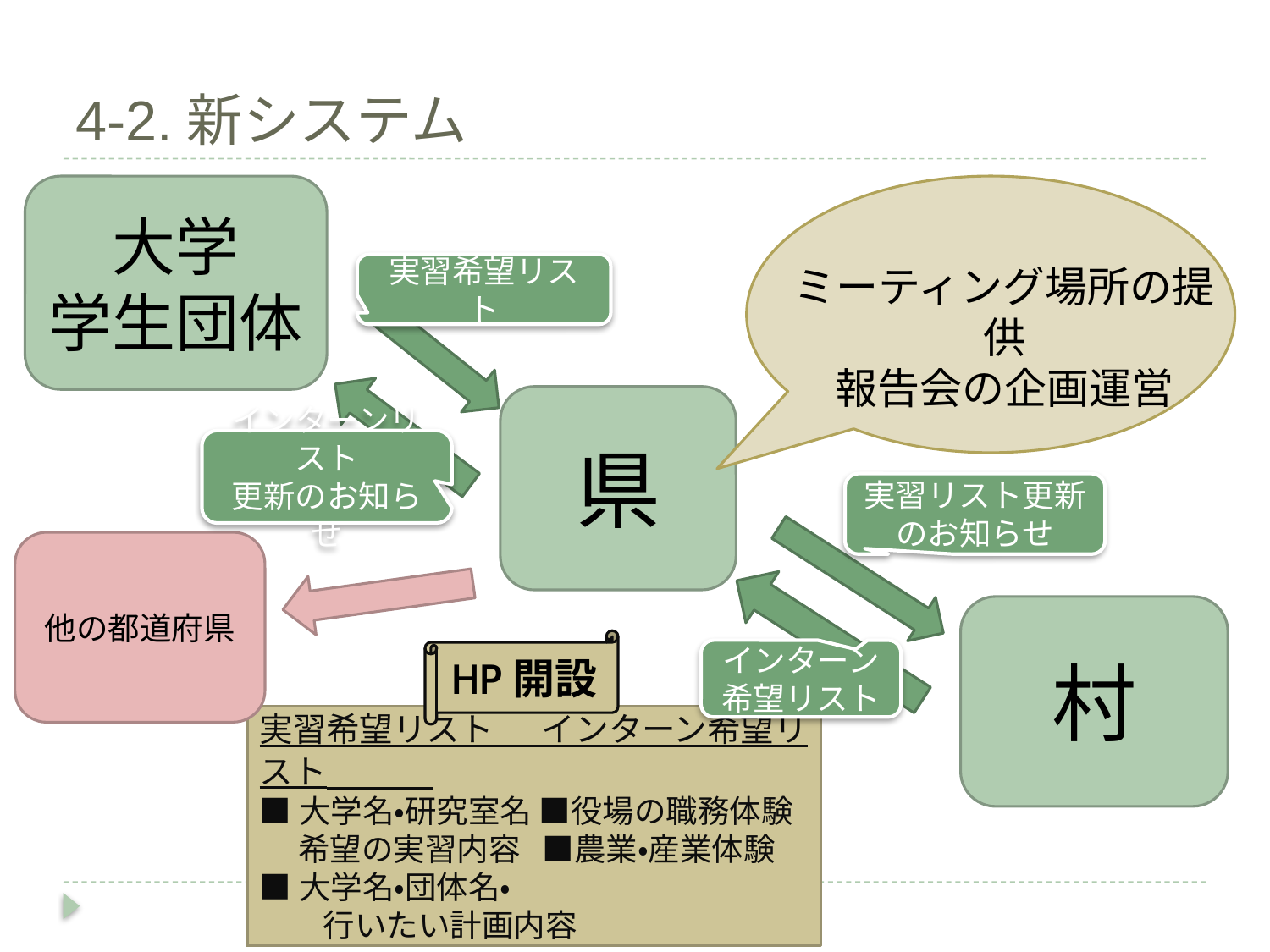

# 4-2.新システム
大学
学生団体

実習希望リスト
ミーティング場所の提供
報告会の企画運営

県
インターンリスト
更新のお知らせ
実習リスト更新のお知らせ

他の都道府県
村
HP開設
インターン希望リスト
実習希望リスト　  インターン希望リスト
■大学名・研究室名 ■役場の職務体験
　 希望の実習内容   ■農業・産業体験
■大学名・団体名・
　　行いたい計画内容